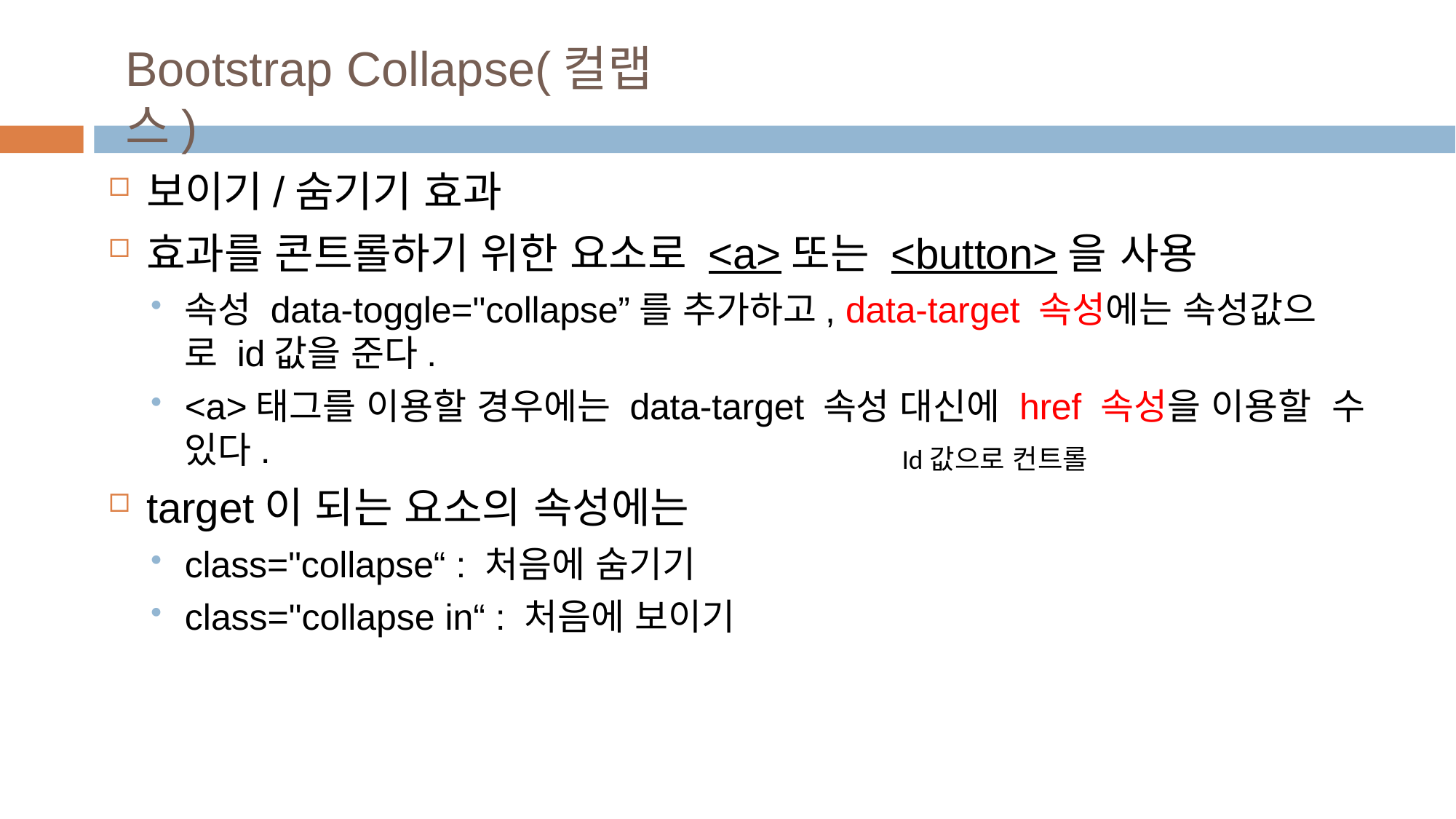

# Bootstrap Collapse(컬랩스)
보이기/숨기기 효과
효과를 콘트롤하기 위한 요소로 <a>또는 <button>을 사용
속성 data-toggle="collapse”를 추가하고, data-target 속성에는 속성값으  로 id값을 준다.
<a>태그를 이용할 경우에는 data-target 속성 대신에 href 속성을 이용할  수 있다.
target이 되는 요소의 속성에는
class="collapse“ : 처음에 숨기기
class="collapse in“ : 처음에 보이기
Id값으로 컨트롤